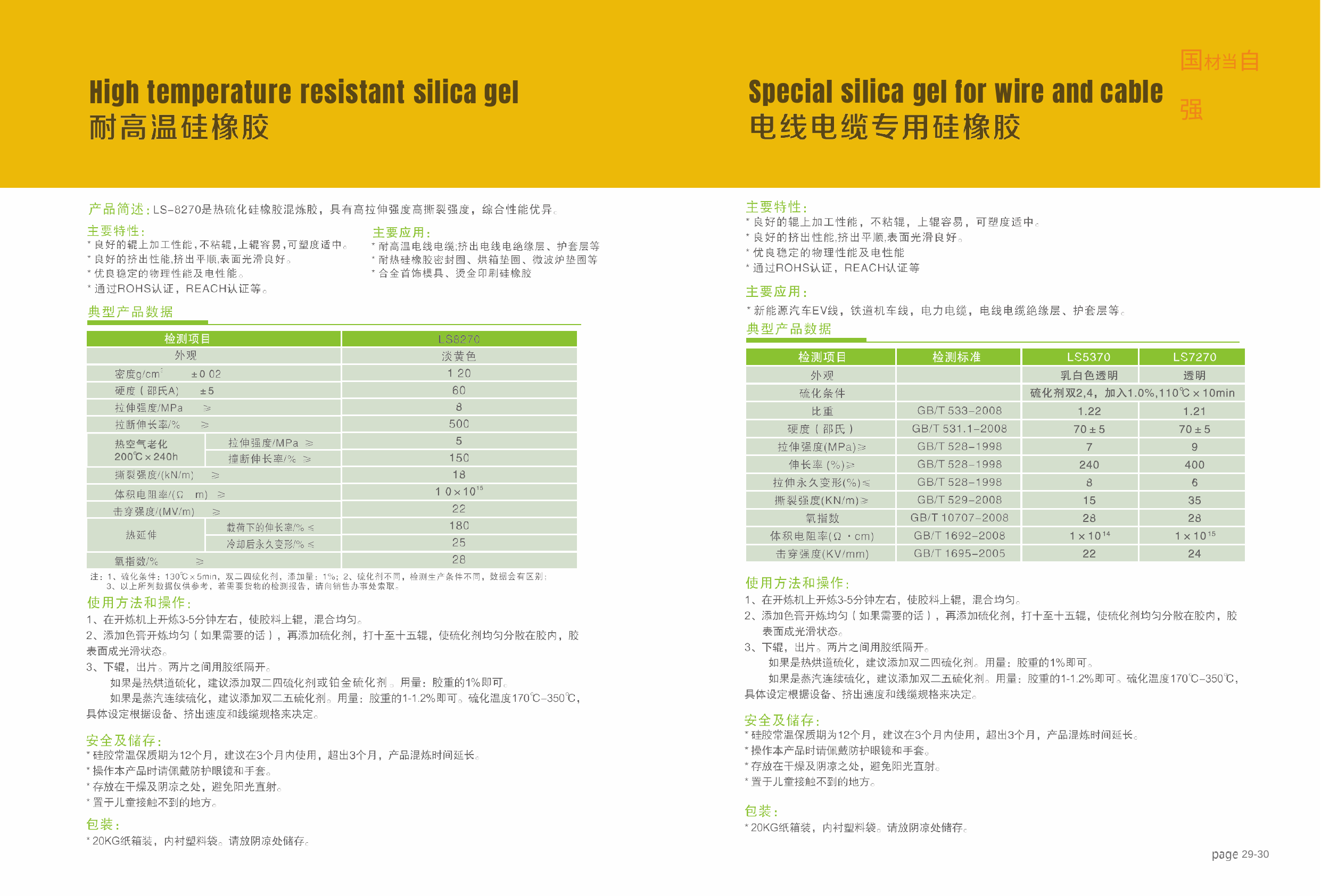

国材当自强
Special silica gel for wire and cable
High temperature resistant silica gel

29-30